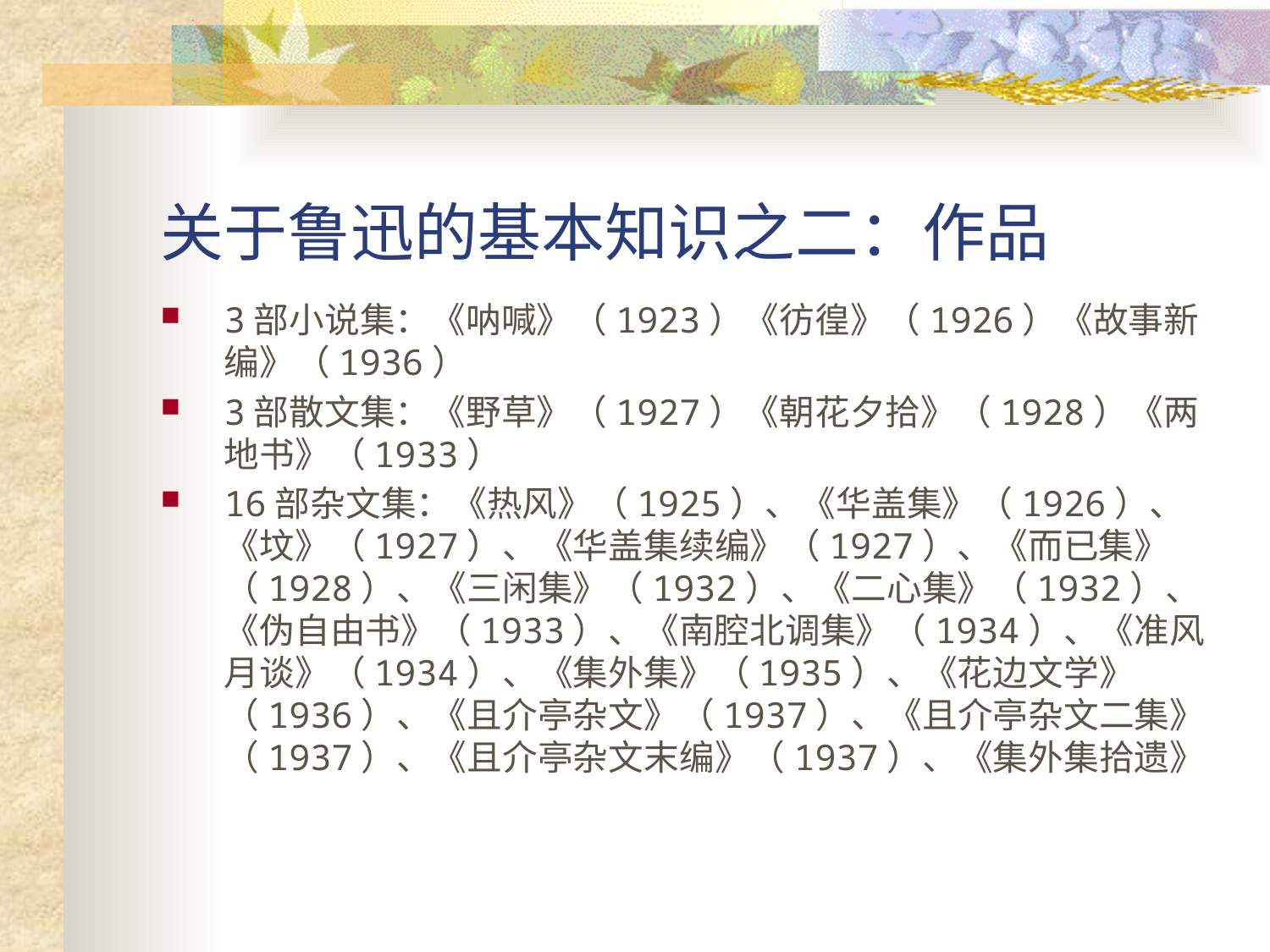

# 关于鲁迅的基本知识之二：作品
3部小说集：《呐喊》（1923）《彷徨》（1926）《故事新编》（1936）
3部散文集：《野草》（1927）《朝花夕拾》（1928）《两地书》（1933）
16部杂文集：《热风》（1925）、《华盖集》（1926）、《坟》（1927）、《华盖集续编》（1927）、《而已集》（1928）、《三闲集》（1932）、《二心集》（1932）、《伪自由书》（1933）、《南腔北调集》（1934）、《准风月谈》（1934）、《集外集》（1935）、《花边文学》（1936）、《且介亭杂文》（1937）、《且介亭杂文二集》（1937）、《且介亭杂文末编》（1937）、《集外集拾遗》